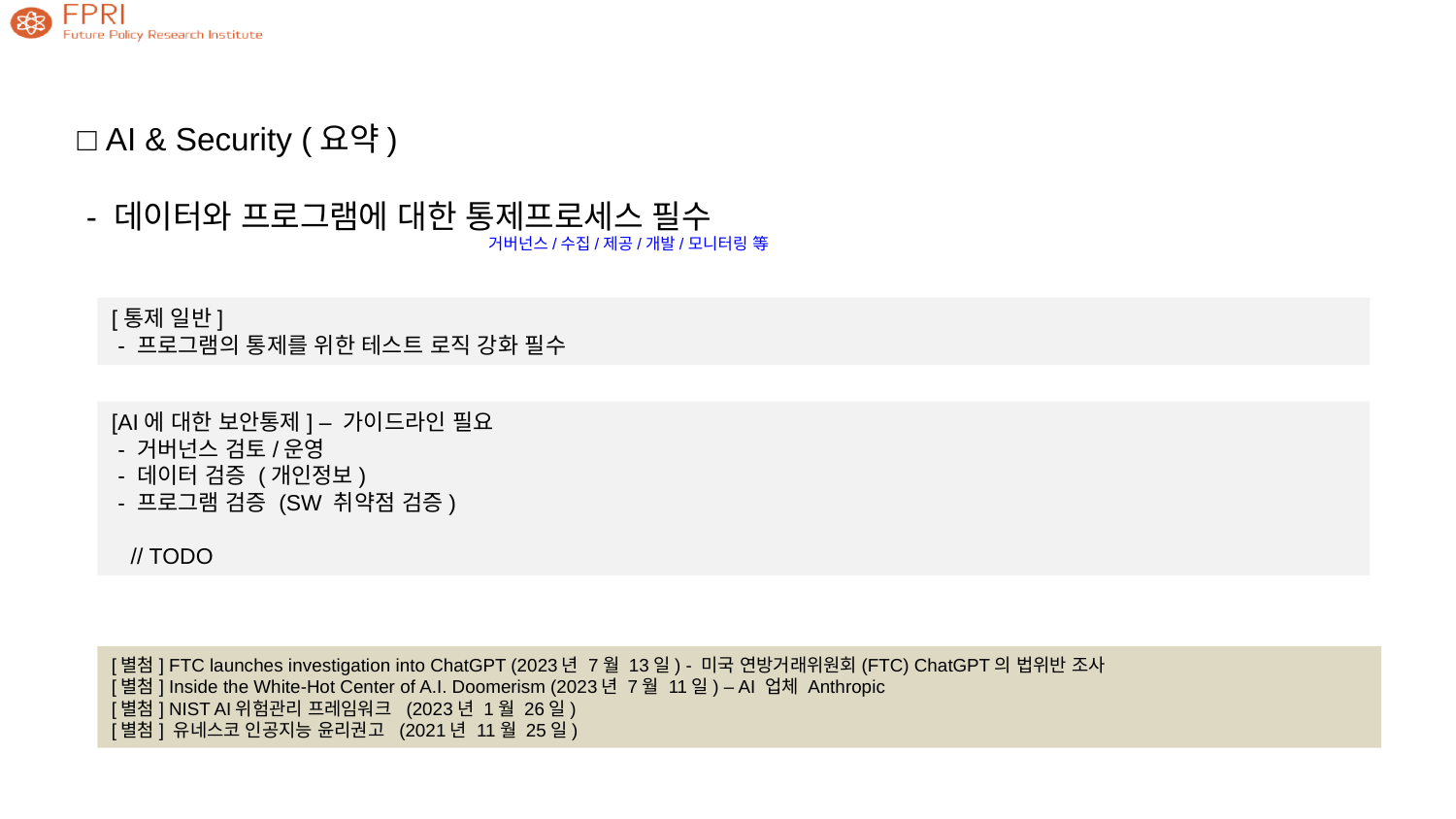

□ AI & Security (요약)

 - 데이터와 프로그램에 대한 통제프로세스 필수
거버넌스/수집/제공/개발/모니터링 等
[통제 일반]
 - 프로그램의 통제를 위한 테스트 로직 강화 필수
[AI에 대한 보안통제] – 가이드라인 필요
 - 거버넌스 검토/운영
 - 데이터 검증 (개인정보)
 - 프로그램 검증 (SW 취약점 검증)

   // TODO
[별첨] FTC launches investigation into ChatGPT (2023년 7월 13일) - 미국 연방거래위원회(FTC) ChatGPT의 법위반 조사
[별첨] Inside the White-Hot Center of A.I. Doomerism (2023년 7월 11일) – AI 업체 Anthropic
[별첨] NIST AI위험관리 프레임워크  (2023년 1월 26일)
[별첨] 유네스코 인공지능 윤리권고  (2021년 11월 25일)